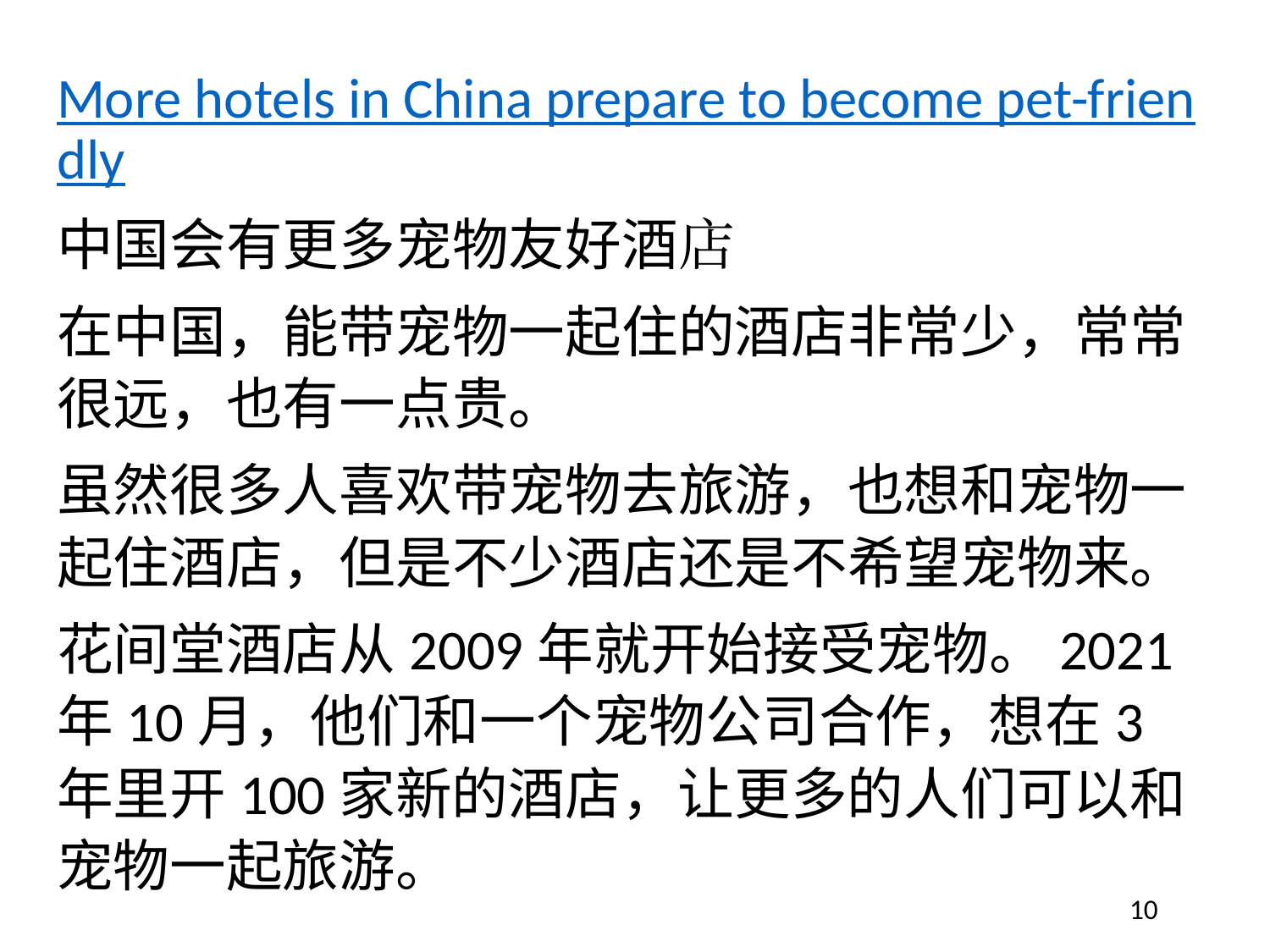

More hotels in China prepare to become pet-friendly
中国会有更多宠物友好酒店
在中国，能带宠物一起住的酒店非常少，常常很远，也有一点贵。
虽然很多人喜欢带宠物去旅游，也想和宠物一起住酒店，但是不少酒店还是不希望宠物来。
花间堂酒店从2009年就开始接受宠物。2021年10月，他们和一个宠物公司合作，想在3年里开100家新的酒店，让更多的人们可以和宠物一起旅游。
10